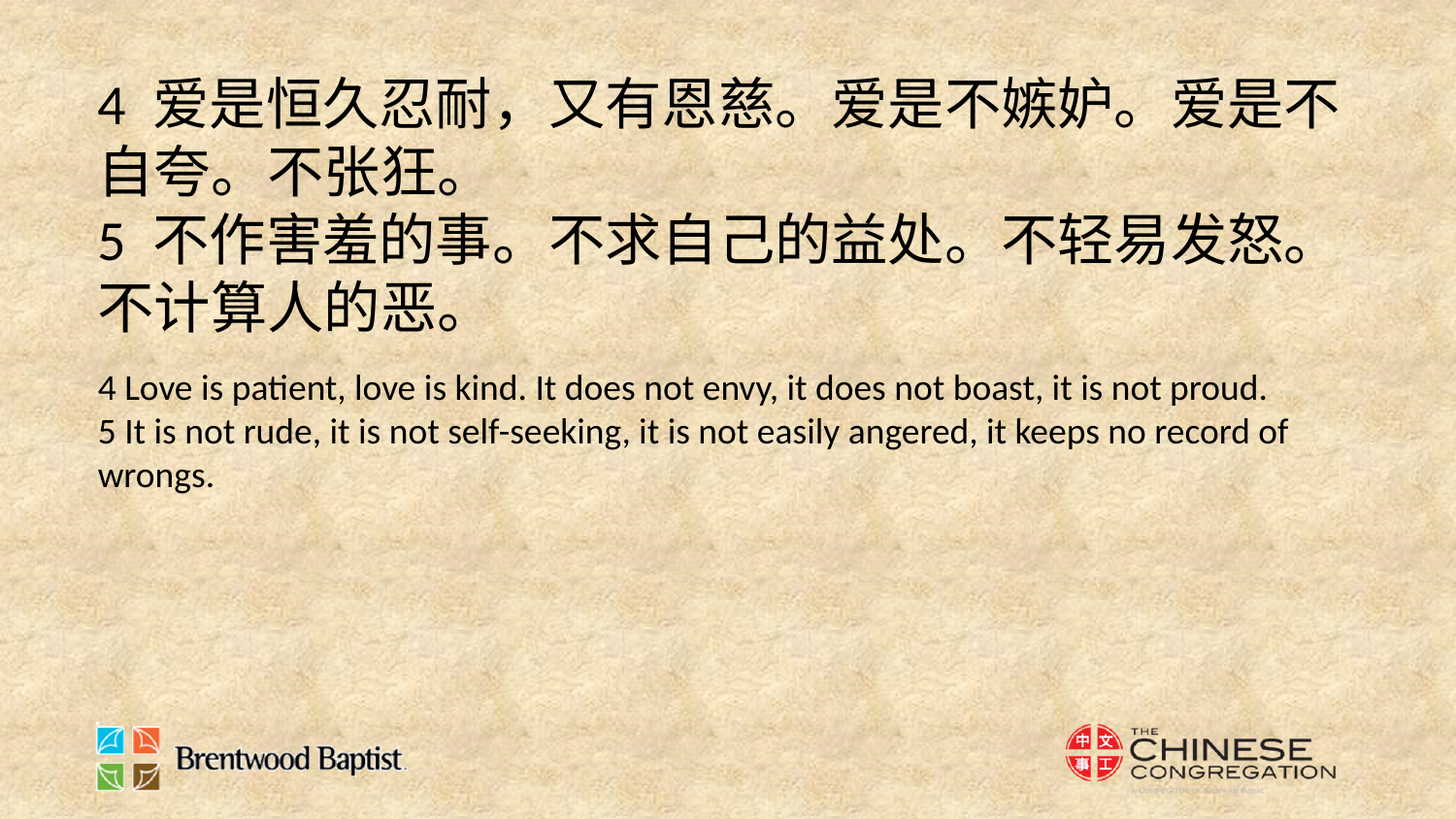

4 爱是恒久忍耐，又有恩慈。爱是不嫉妒。爱是不自夸。不张狂。
5 不作害羞的事。不求自己的益处。不轻易发怒。不计算人的恶。

4 Love is patient, love is kind. It does not envy, it does not boast, it is not proud.
5 It is not rude, it is not self-seeking, it is not easily angered, it keeps no record of wrongs.